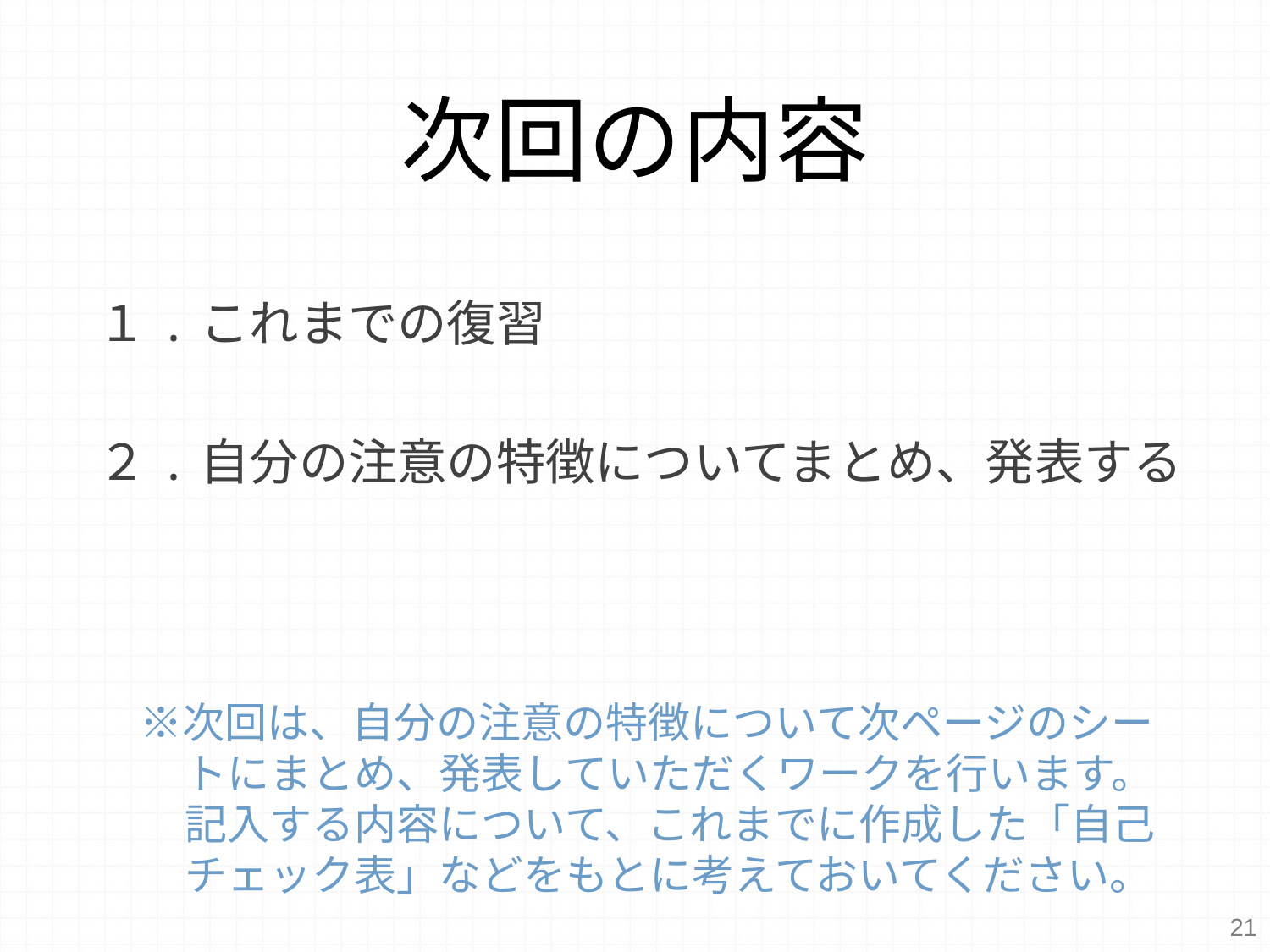

# 次回の内容
１.これまでの復習

２.自分の注意の特徴についてまとめ、発表する

　※次回は、自分の注意の特徴について次ページのシートにまとめ、発表していただくワークを行います。記入する内容について、これまでに作成した「自己チェック表」などをもとに考えておいてください。
21